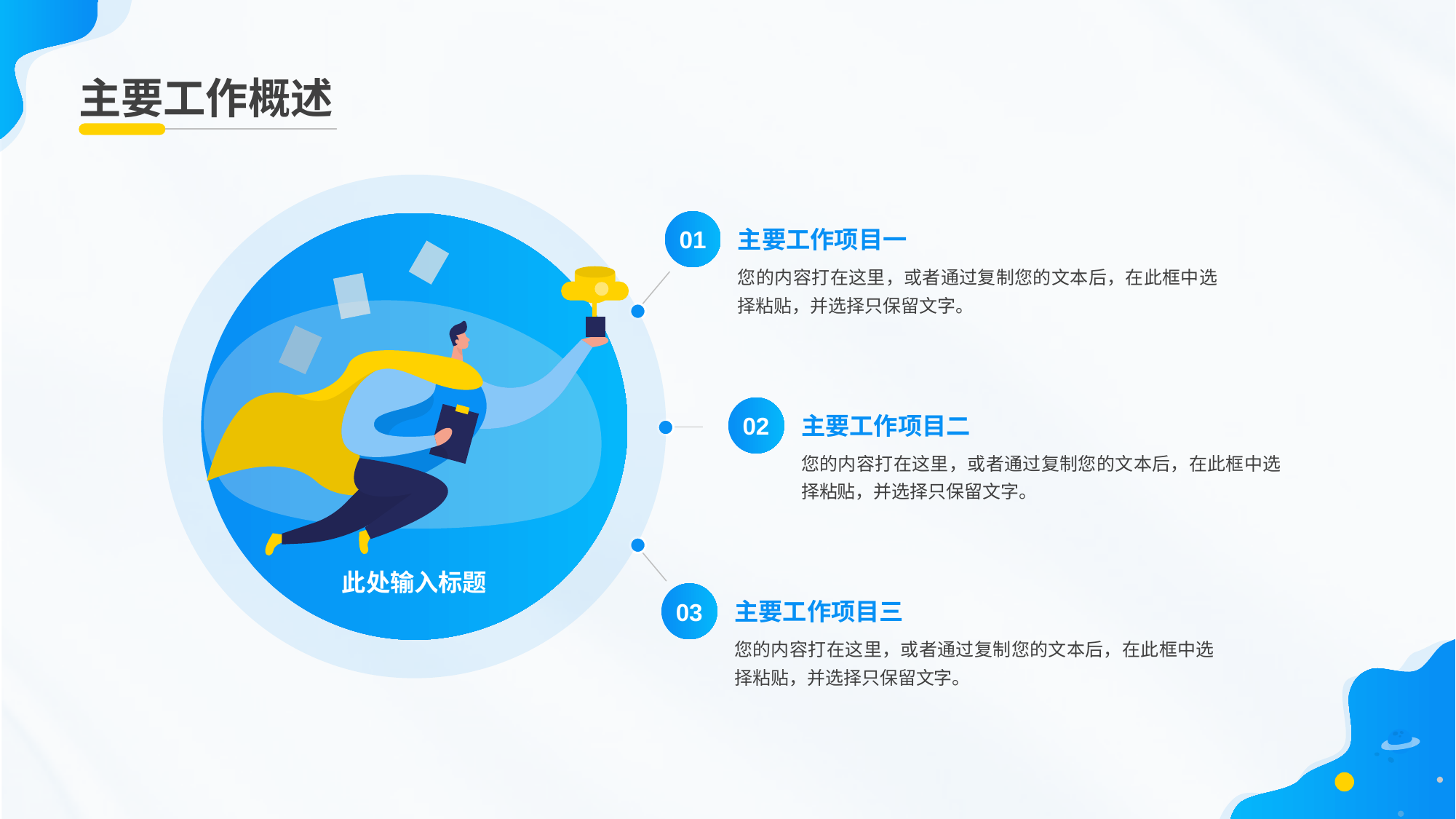

主要工作概述

01

主要工作项目一

您的内容打在这里，或者通过复制您的文本后，在此框中选择粘贴，并选择只保留文字。

02
主要工作项目二

您的内容打在这里，或者通过复制您的文本后，在此框中选择粘贴，并选择只保留文字。

此处输入标题
03
主要工作项目三
您的内容打在这里，或者通过复制您的文本后，在此框中选择粘贴，并选择只保留文字。